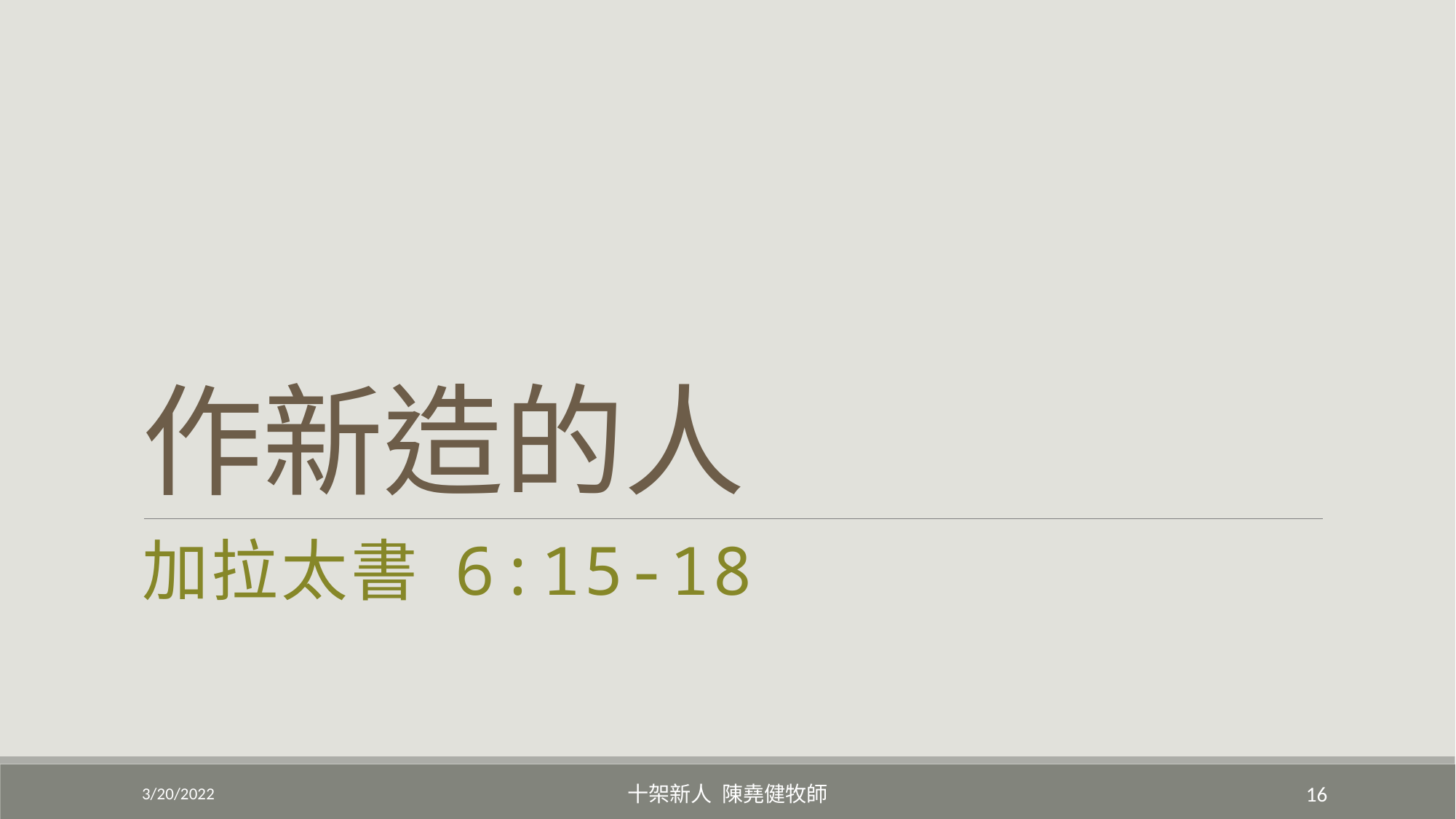

# 作新造的人
加拉太書 6:15-18
3/20/2022
十架新人  陳堯健牧師
16